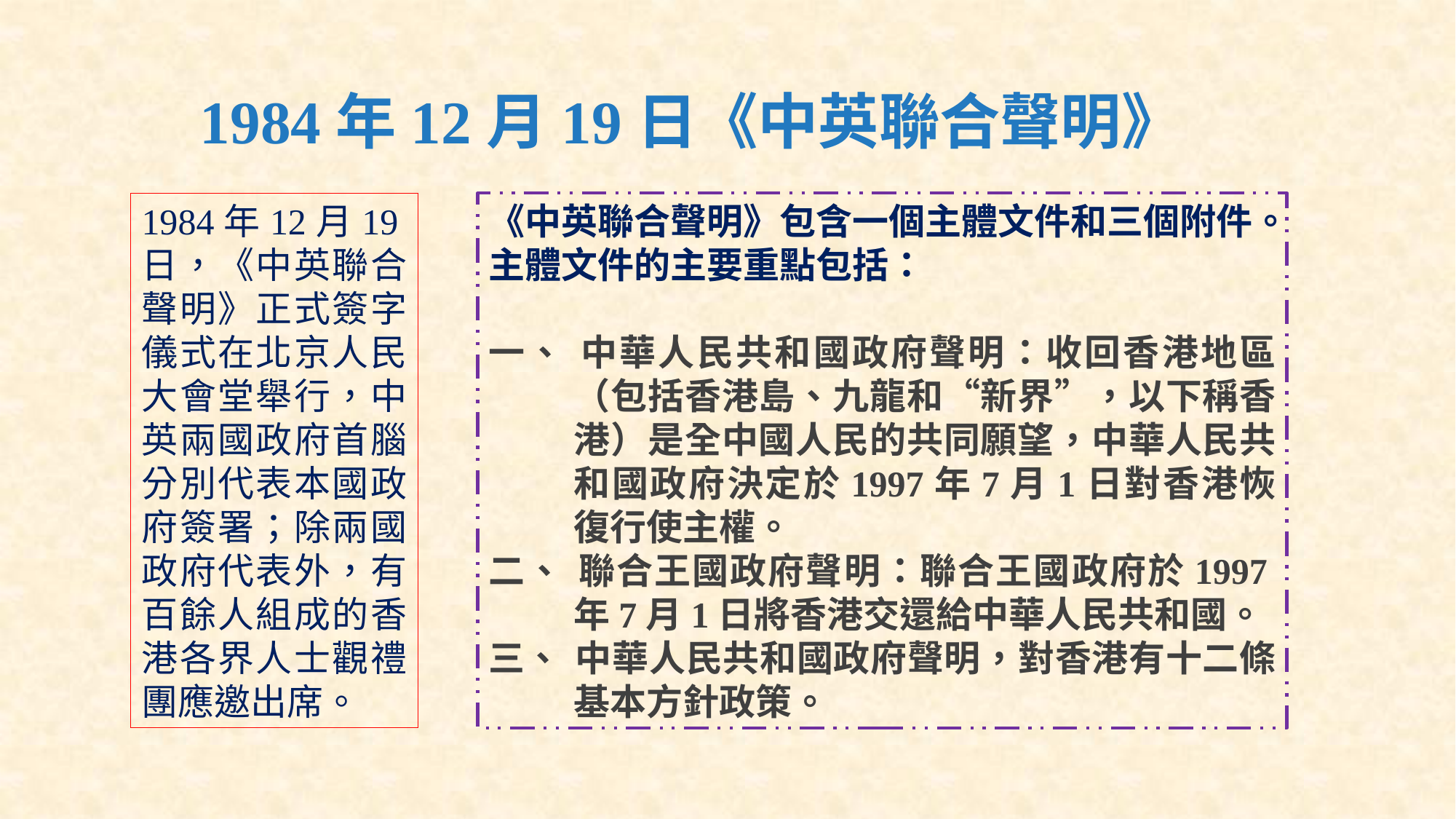

# 1984年12月19日《中英聯合聲明》
1984年12月19日，《中英聯合聲明》正式簽字儀式在北京人民大會堂舉行，中英兩國政府首腦分別代表本國政府簽署；除兩國政府代表外，有百餘人組成的香港各界人士觀禮團應邀出席。
《中英聯合聲明》包含一個主體文件和三個附件。
主體文件的主要重點包括：

一、	中華人民共和國政府聲明：收回香港地區（包括香港島、九龍和“新界”，以下稱香港）是全中國人民的共同願望，中華人民共和國政府決定於1997年7月1日對香港恢復行使主權。
二、	聯合王國政府聲明：聯合王國政府於1997年7月1日將香港交還給中華人民共和國。
三、	中華人民共和國政府聲明，對香港有十二條基本方針政策。